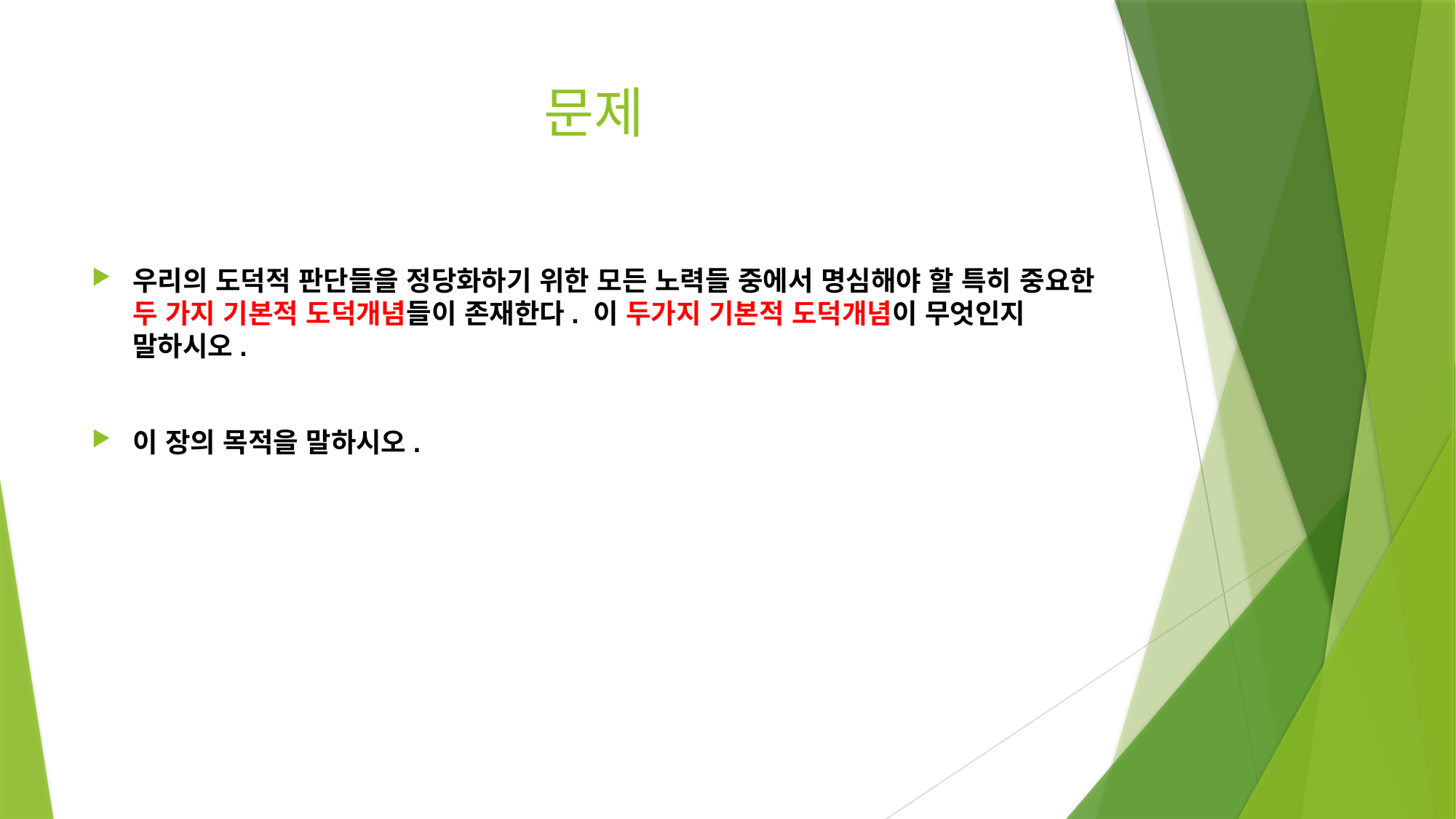

# 문제
우리의 도덕적 판단들을 정당화하기 위한 모든 노력들 중에서 명심해야 할 특히 중요한 두 가지 기본적 도덕개념들이 존재한다. 이 두가지 기본적 도덕개념이 무엇인지 말하시오.

이 장의 목적을 말하시오.